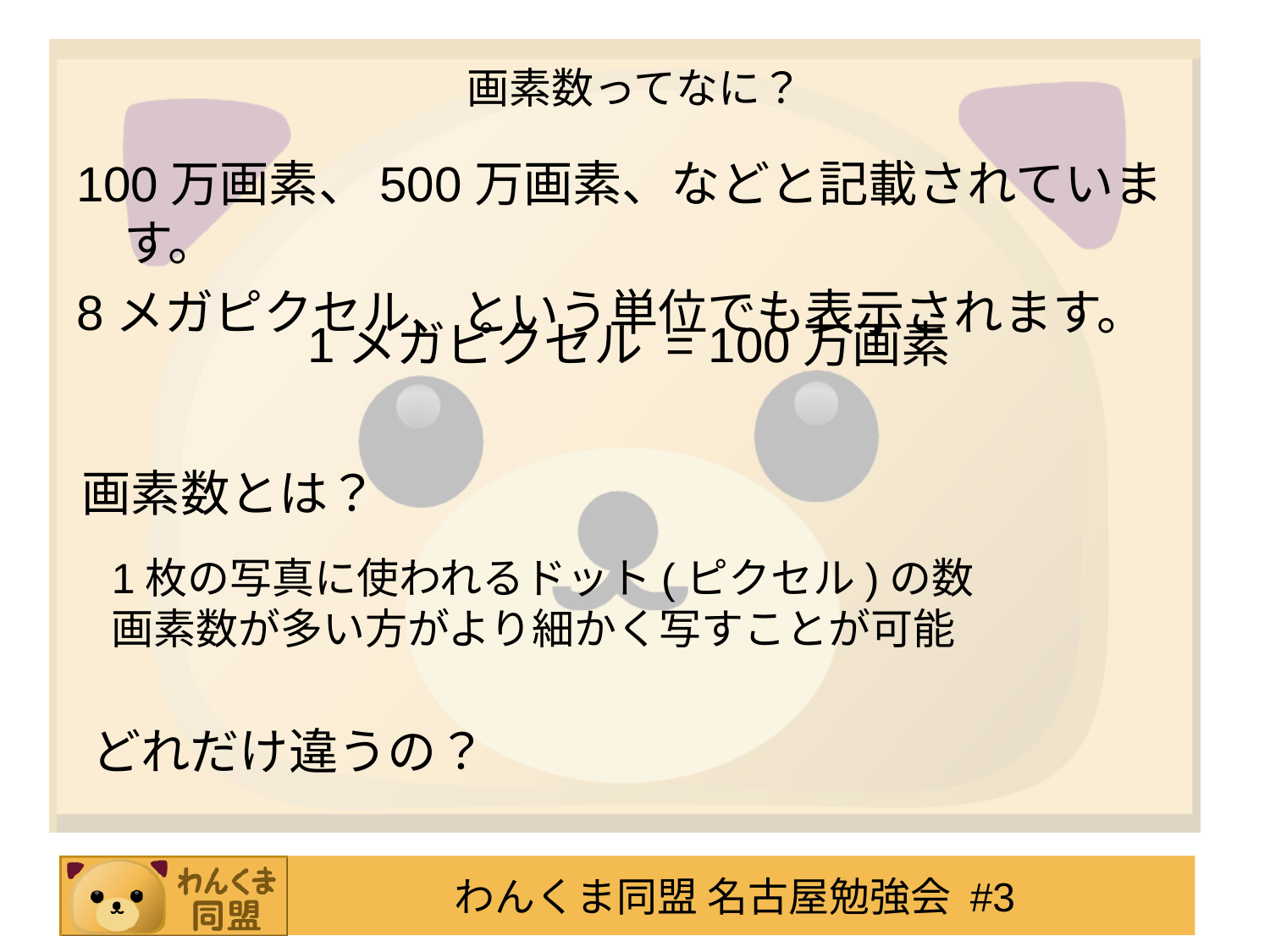

# 画素数ってなに？
100万画素、500万画素、などと記載されています。
8メガピクセル、という単位でも表示されます。
1メガピクセル = 100万画素
画素数とは？
1枚の写真に使われるドット(ピクセル)の数
画素数が多い方がより細かく写すことが可能
どれだけ違うの？